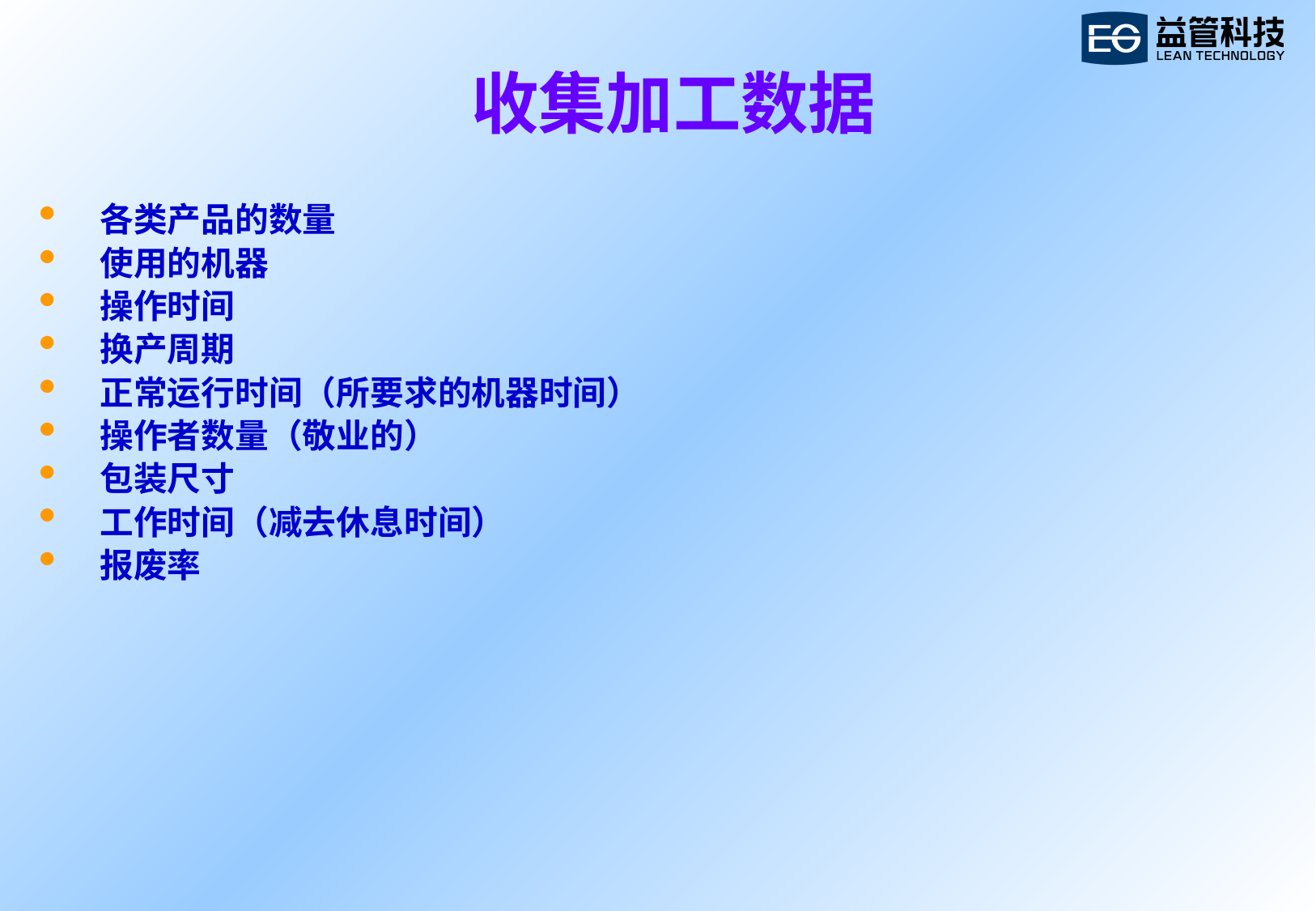

# 收集加工数据
 各类产品的数量
 使用的机器
 操作时间
 换产周期
 正常运行时间（所要求的机器时间）
 操作者数量（敬业的）
 包装尺寸
 工作时间（减去休息时间）
 报废率